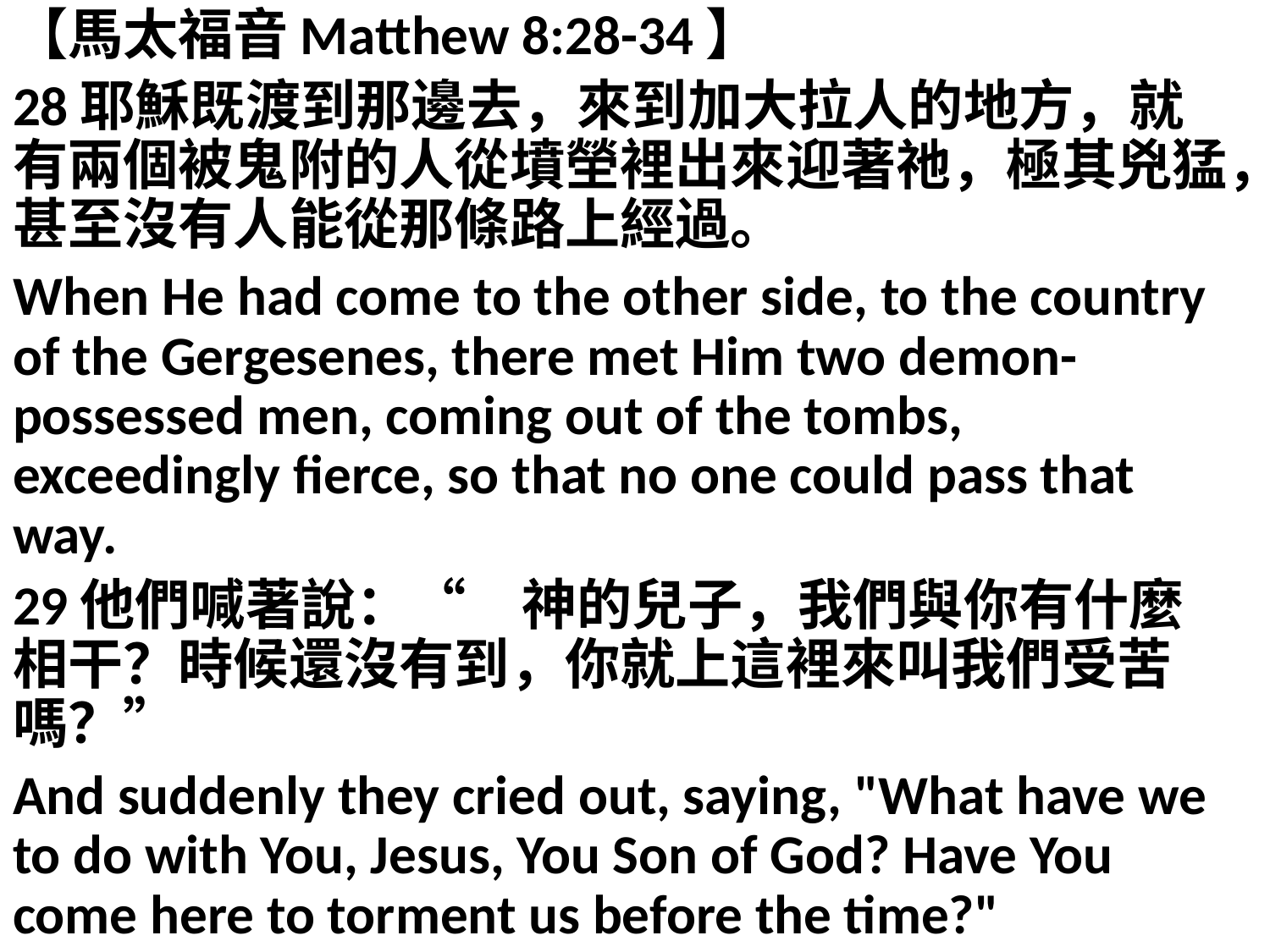

【馬太福音Matthew 8:28-34】
28耶穌既渡到那邊去，來到加大拉人的地方，就有兩個被鬼附的人從墳塋裡出來迎著祂，極其兇猛，甚至沒有人能從那條路上經過。
When He had come to the other side, to the country of the Gergesenes, there met Him two demon-possessed men, coming out of the tombs, exceedingly fierce, so that no one could pass that way.
29他們喊著說：“　神的兒子，我們與你有什麼相干？時候還沒有到，你就上這裡來叫我們受苦嗎？”
And suddenly they cried out, saying, "What have we to do with You, Jesus, You Son of God? Have You come here to torment us before the time?"